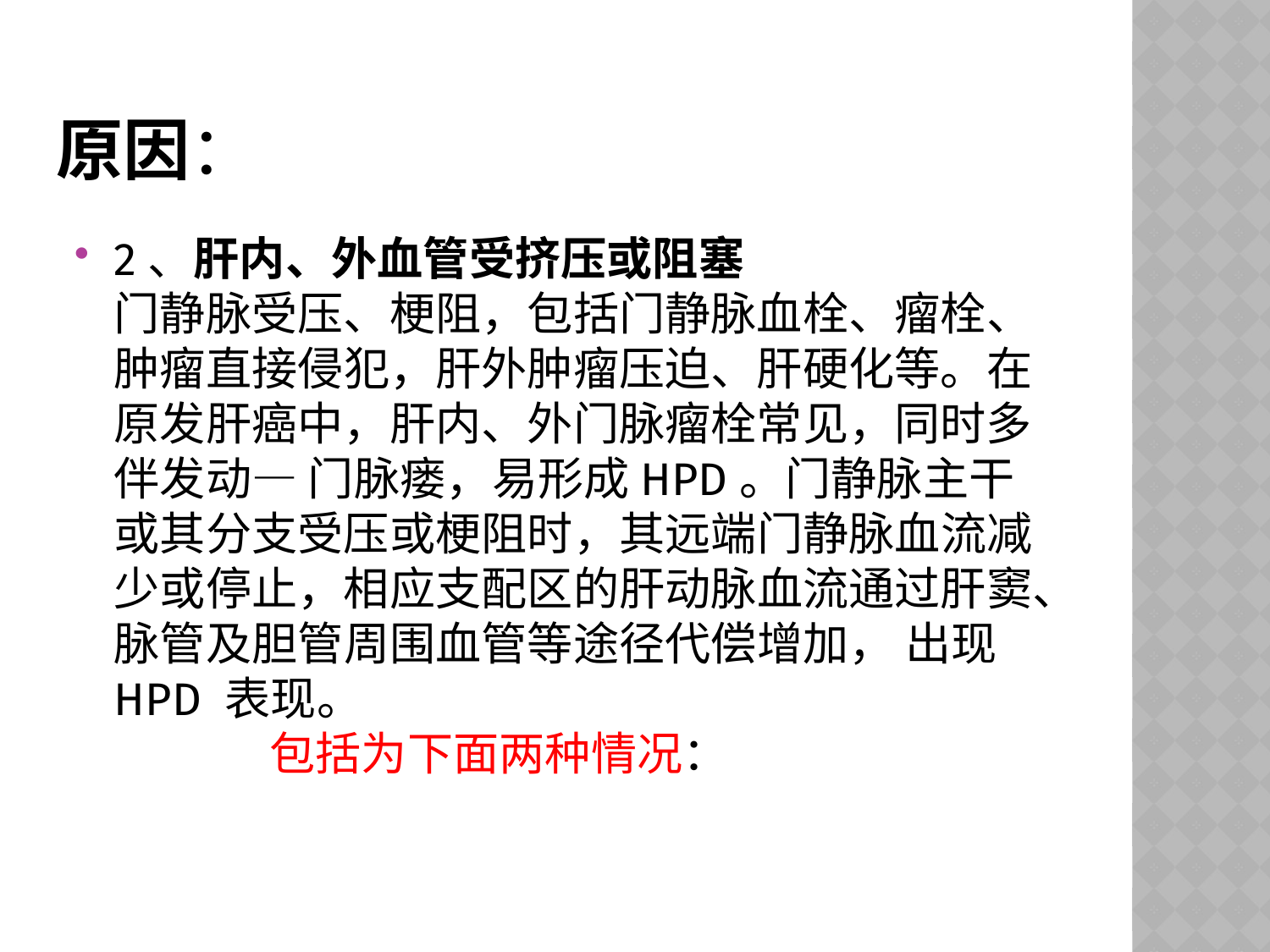

# 原因：
2、肝内、外血管受挤压或阻塞
门静脉受压、梗阻，包括门静脉血栓、瘤栓、肿瘤直接侵犯，肝外肿瘤压迫、肝硬化等。在原发肝癌中，肝内、外门脉瘤栓常见，同时多伴发动— 门脉瘘，易形成HPD。门静脉主干或其分支受压或梗阻时，其远端门静脉血流减少或停止，相应支配区的肝动脉血流通过肝窦、脉管及胆管周围血管等途径代偿增加， 出现HPD 表现。
               包括为下面两种情况：